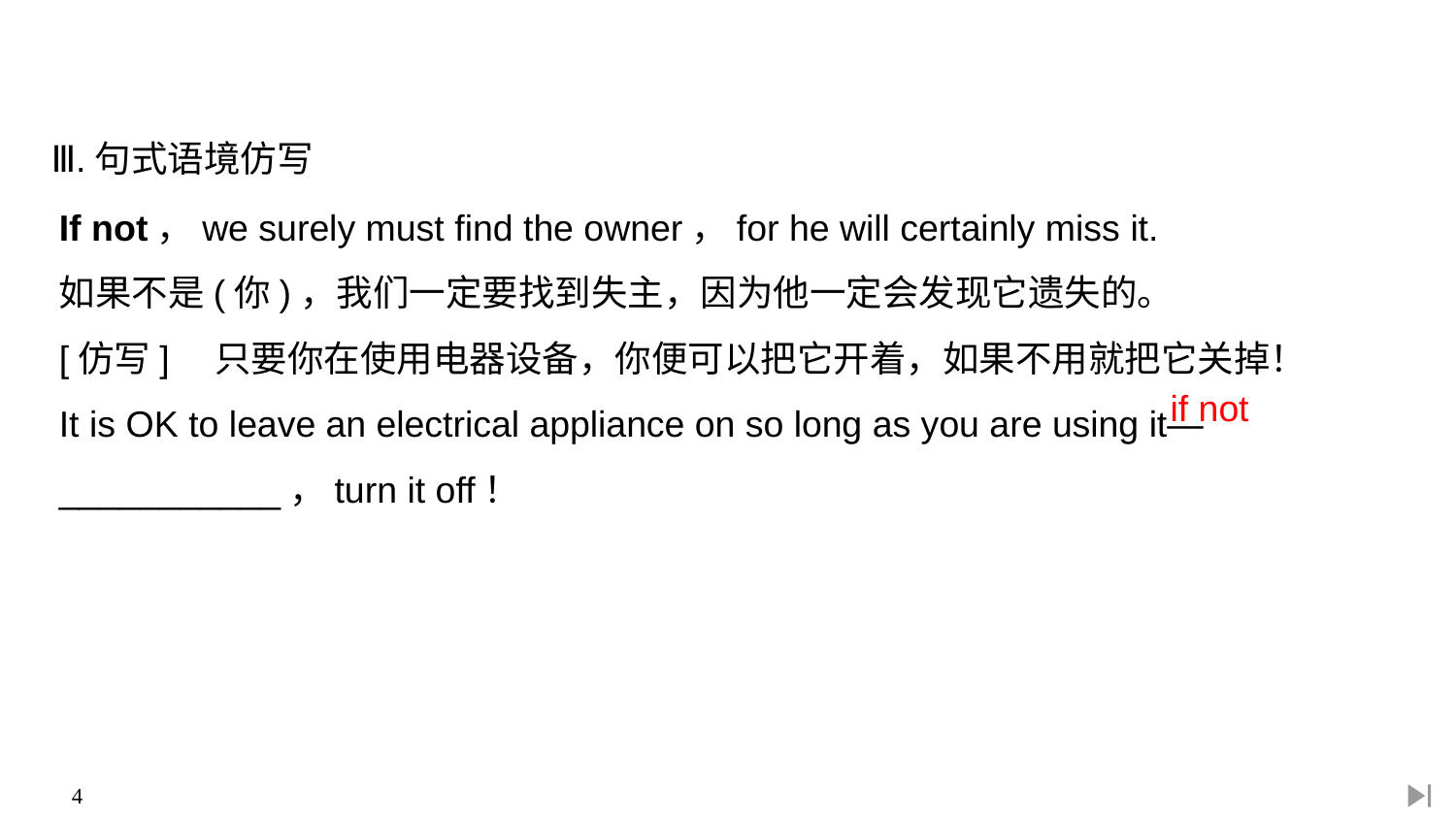

Ⅲ.句式语境仿写
If not，we surely must find the owner，for he will certainly miss it.
如果不是(你)，我们一定要找到失主，因为他一定会发现它遗失的。
[仿写]　只要你在使用电器设备，你便可以把它开着，如果不用就把它关掉！
It is OK to leave an electrical appliance on so long as you are using it—___________，turn it off！
if not